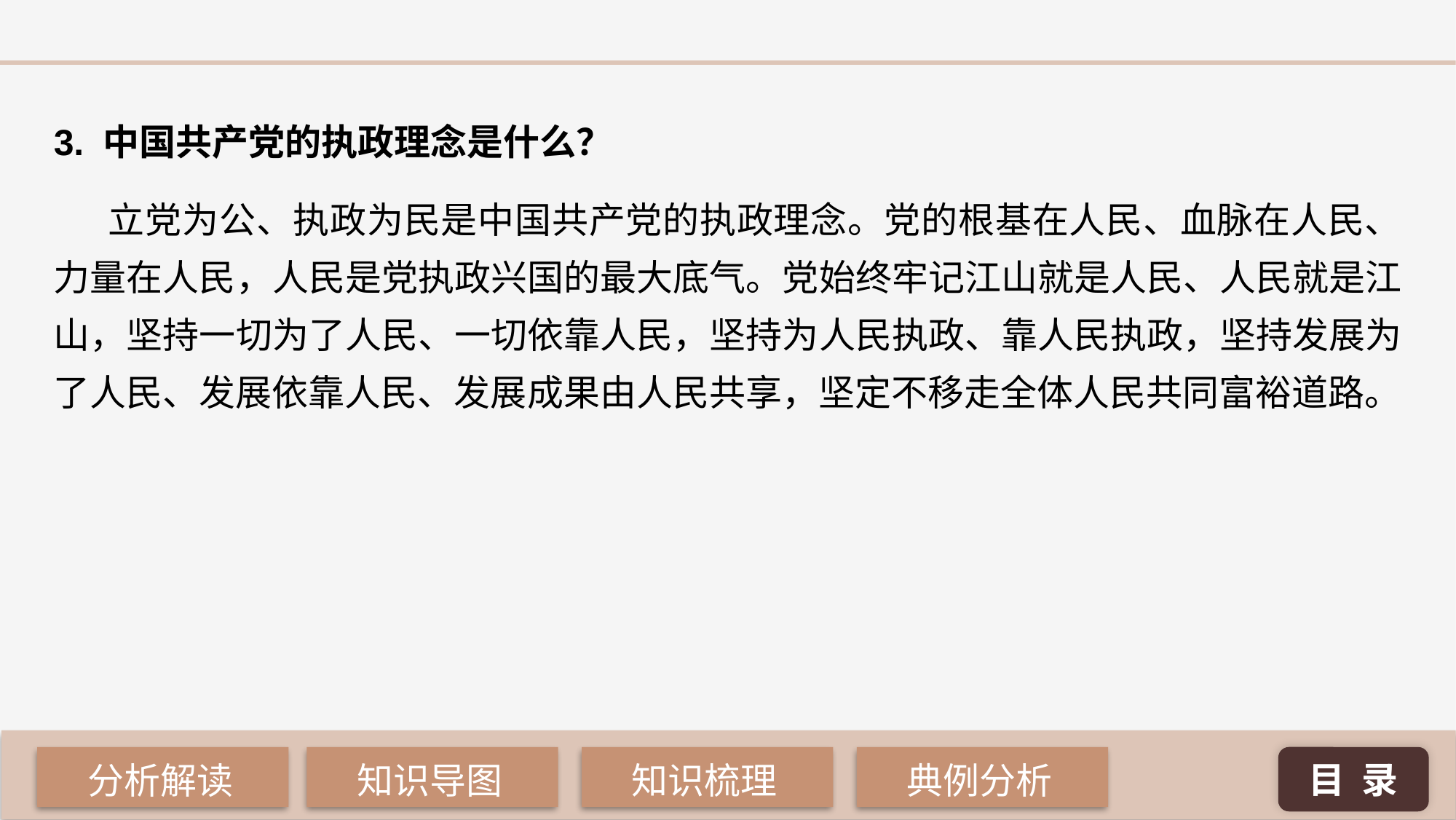

3. 中国共产党的执政理念是什么？
立党为公、执政为民是中国共产党的执政理念。党的根基在人民、血脉在人民、力量在人民，人民是党执政兴国的最大底气。党始终牢记江山就是人民、人民就是江山，坚持一切为了人民、一切依靠人民，坚持为人民执政、靠人民执政，坚持发展为了人民、发展依靠人民、发展成果由人民共享，坚定不移走全体人民共同富裕道路。